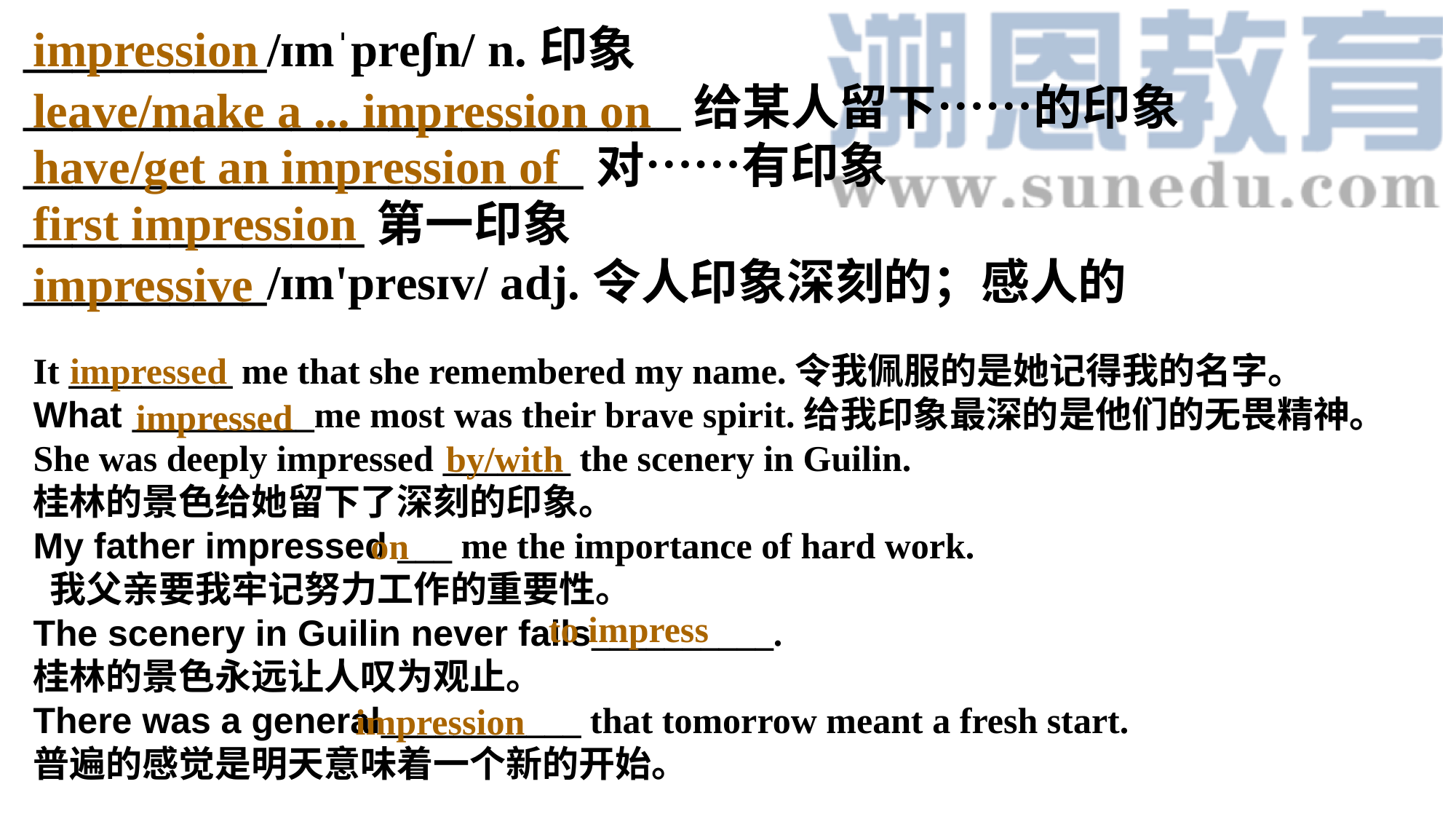

__________/ɪmˈpreʃn/ n.印象
___________________________给某人留下……的印象
_______________________对……有印象
______________第一印象
__________/ɪm'presɪv/ adj.令人印象深刻的；感人的
impression
leave/make a ... impression on
have/get an impression of
first impression
impressive
It _________ me that she remembered my name.令我佩服的是她记得我的名字。What __________me most was their brave spirit.给我印象最深的是他们的无畏精神。She was deeply impressed _______ the scenery in Guilin.
桂林的景色给她留下了深刻的印象。My father impressed ___ me the importance of hard work.
 我父亲要我牢记努力工作的重要性。The scenery in Guilin never fails__________.
桂林的景色永远让人叹为观止。There was a general___________ that tomorrow meant a fresh start.
普遍的感觉是明天意味着一个新的开始。

impressed
impressed
by/with
on
to impress
impression